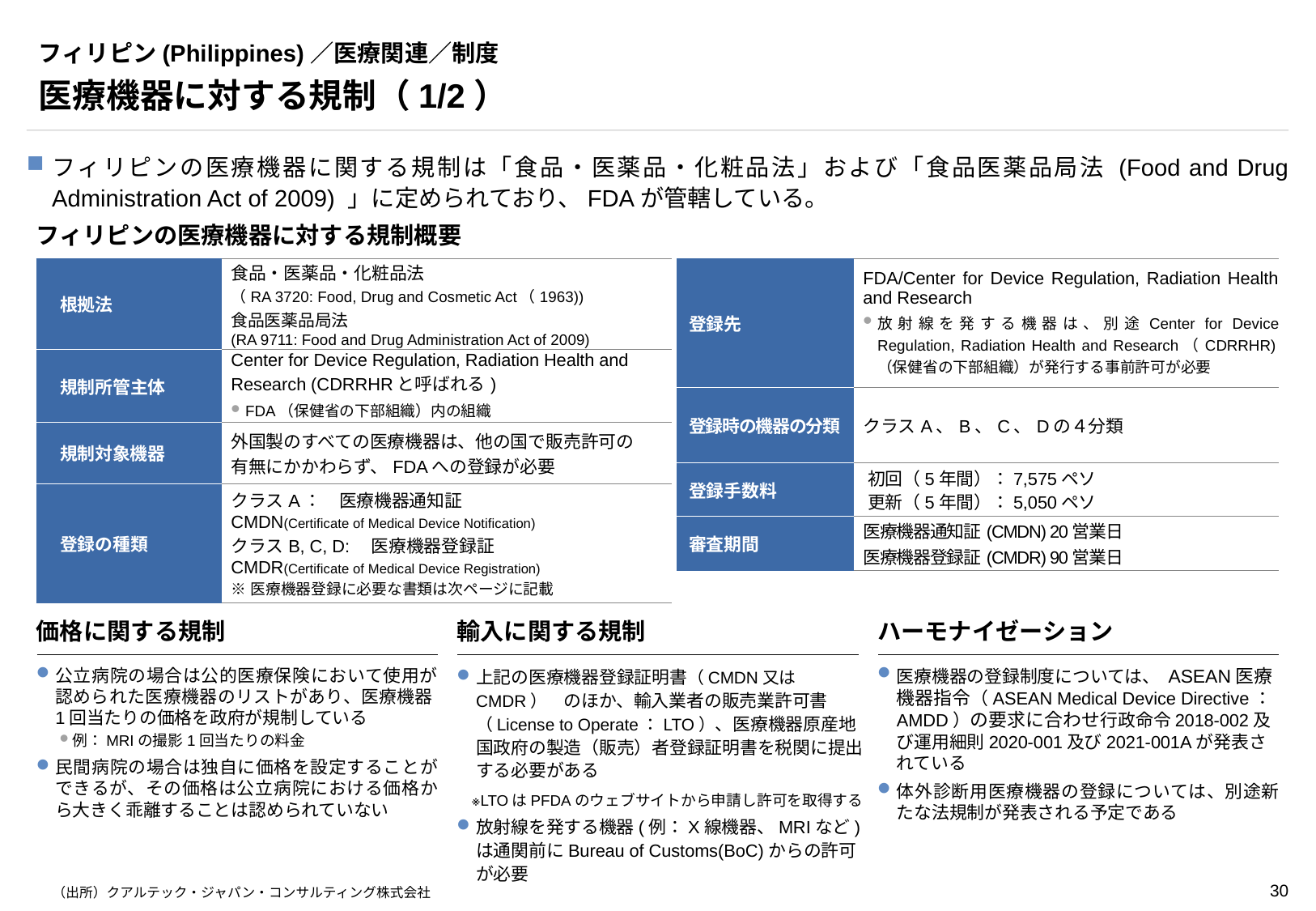

# フィリピン(Philippines)／医療関連／制度
医療機器に対する規制（1/2）
フィリピンの医療機器に関する規制は「食品・医薬品・化粧品法」および「食品医薬品局法 (Food and Drug Administration Act of 2009) 」に定められており、FDAが管轄している。
フィリピンの医療機器に対する規制概要
| 登録先 | FDA/Center for Device Regulation, Radiation Health and Research 放射線を発する機器は、別途Center for Device Regulation, Radiation Health and Research（CDRRHR)（保健省の下部組織）が発行する事前許可が必要 |
| --- | --- |
| 登録時の機器の分類 | クラスA、B、C、Dの４分類 |
| 登録手数料 |  |
| 審査期間 | 医療機器通知証(CMDN) 20営業日 医療機器登録証(CMDR) 90営業日 |
| 根拠法 | 食品・医薬品・化粧品法 （RA 3720: Food, Drug and Cosmetic Act（1963)) 食品医薬品局法 (RA 9711: Food and Drug Administration Act of 2009) |
| --- | --- |
| 規制所管主体 | Center for Device Regulation, Radiation Health and Research (CDRRHRと呼ばれる) FDA（保健省の下部組織）内の組織 |
| 規制対象機器 | 外国製のすべての医療機器は、他の国で販売許可の 有無にかかわらず、FDAへの登録が必要 |
| 登録の種類 | クラスA：　医療機器通知証 CMDN(Certificate of Medical Device Notification) クラスB, C, D:　医療機器登録証 CMDR(Certificate of Medical Device Registration) ※医療機器登録に必要な書類は次ページに記載 |
初回（5年間）：7,575ペソ
更新（5年間）：5,050ペソ
価格に関する規制
輸入に関する規制
ハーモナイゼーション
公立病院の場合は公的医療保険において使用が認められた医療機器のリストがあり、医療機器1回当たりの価格を政府が規制している
例：MRIの撮影1回当たりの料金
民間病院の場合は独自に価格を設定することができるが、その価格は公立病院における価格から大きく乖離することは認められていない
上記の医療機器登録証明書（CMDN又はCMDR）　のほか、輸入業者の販売業許可書（License to Operate：LTO）、医療機器原産地国政府の製造（販売）者登録証明書を税関に提出する必要がある
   ※LTOはPFDAのウェブサイトから申請し許可を取得する
放射線を発する機器(例：X線機器、MRIなど)は通関前にBureau of Customs(BoC)からの許可が必要
医療機器の登録制度については、 ASEAN医療機器指令（ASEAN Medical Device Directive：AMDD）の要求に合わせ行政命令2018-002及び運用細則2020-001及び2021-001Aが発表されている
体外診断用医療機器の登録については、別途新たな法規制が発表される予定である
（出所）クアルテック・ジャパン・コンサルティング株式会社